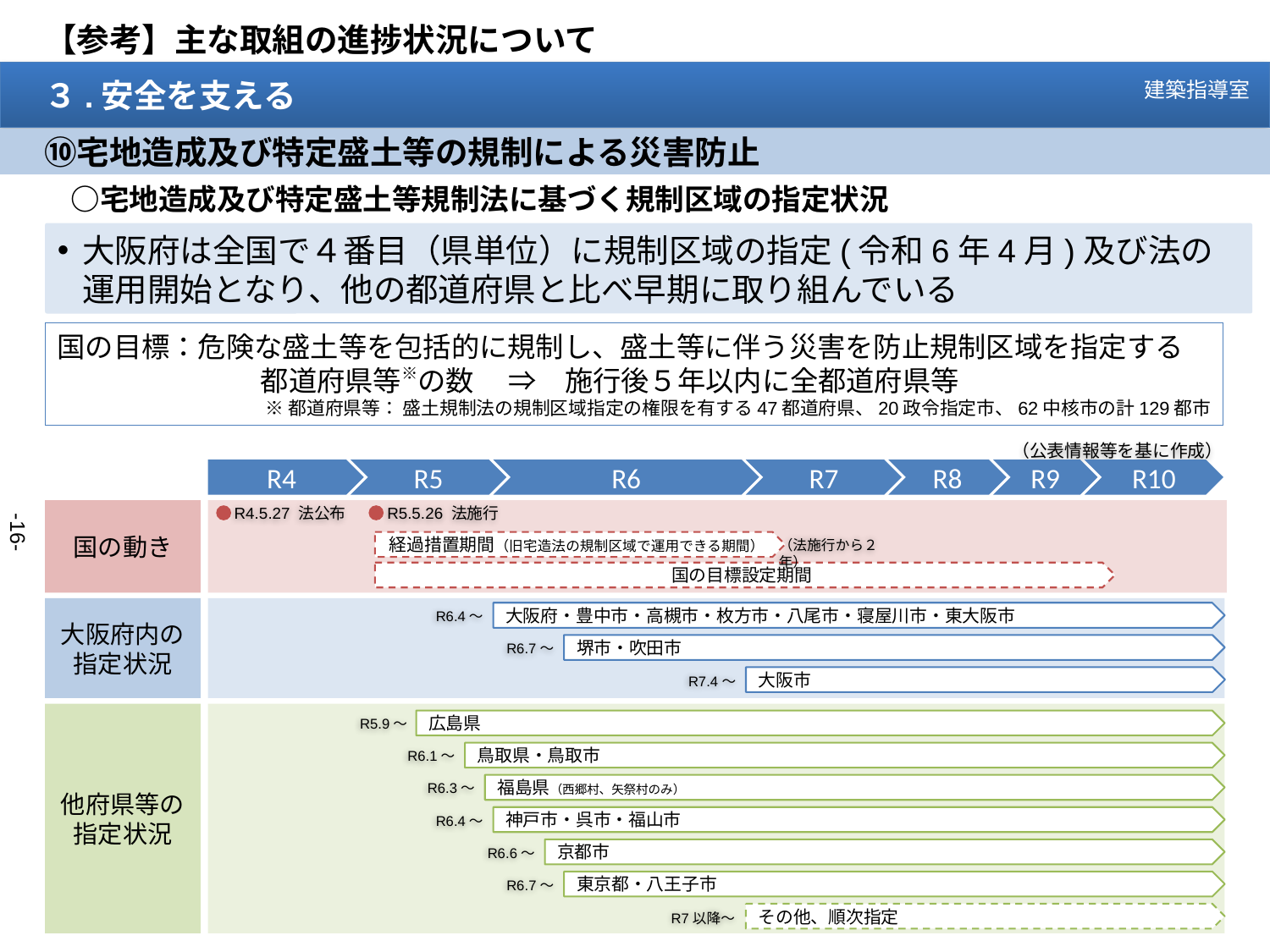

【参考】主な取組の進捗状況について
　３.安全を支える
建築指導室
　⑩宅地造成及び特定盛土等の規制による災害防止
　　○宅地造成及び特定盛⼟等規制法に基づく規制区域の指定状況

大阪府は全国で４番目（県単位）に規制区域の指定(令和6年4月)及び法の運用開始となり、他の都道府県と比べ早期に取り組んでいる
国の目標：危険な盛土等を包括的に規制し、盛土等に伴う災害を防止規制区域を指定する
　　　　　　　 都道府県等※の数 　⇒　施行後５年以内に全都道府県等
※都道府県等： 盛土規制法の規制区域指定の権限を有する47都道府県、20政令指定市、62中核市の計129都市
（公表情報等を基に作成）
R4
R5
R6
R7
R8
R9
R10
R4.5.27 法公布
R5.5.26 法施行
国の動き

（法施行から２年）
経過措置期間（旧宅造法の規制区域で運用できる期間）
国の目標設定期間
大阪府内の指定状況

大阪府・豊中市・高槻市・枚方市・八尾市・寝屋川市・東大阪市
R6.4～
堺市・吹田市
R6.7～
大阪市
R7.4～
他府県等の
指定状況

R5.9～
広島県
鳥取県・鳥取市
R6.1～
R6.3～
福島県（西郷村、矢祭村のみ）
神戸市・呉市・福山市
R6.4～
京都市
R6.6～
東京都・八王子市
R6.7～
その他、順次指定
R7以降～
-16-